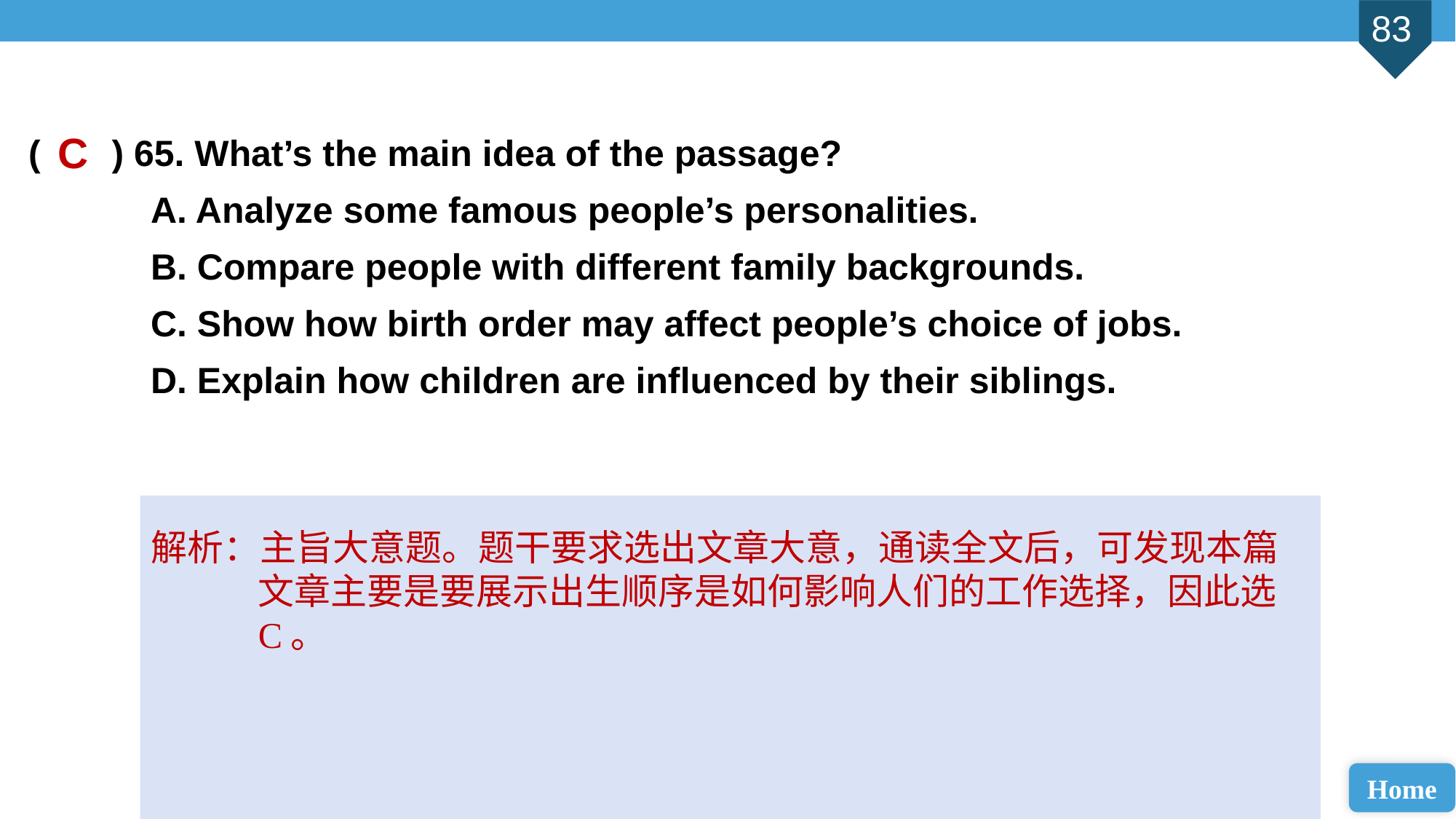

(       ) 65. What’s the main idea of the passage?
            A. Analyze some famous people’s personalities.
            B. Compare people with different family backgrounds.
            C. Show how birth order may affect people’s choice of jobs.
            D. Explain how children are influenced by their siblings.
C

解析：主旨大意题。题干要求选出文章大意，通读全文后，可发现本篇文章主要是要展示出生顺序是如何影响人们的工作选择，因此选C。